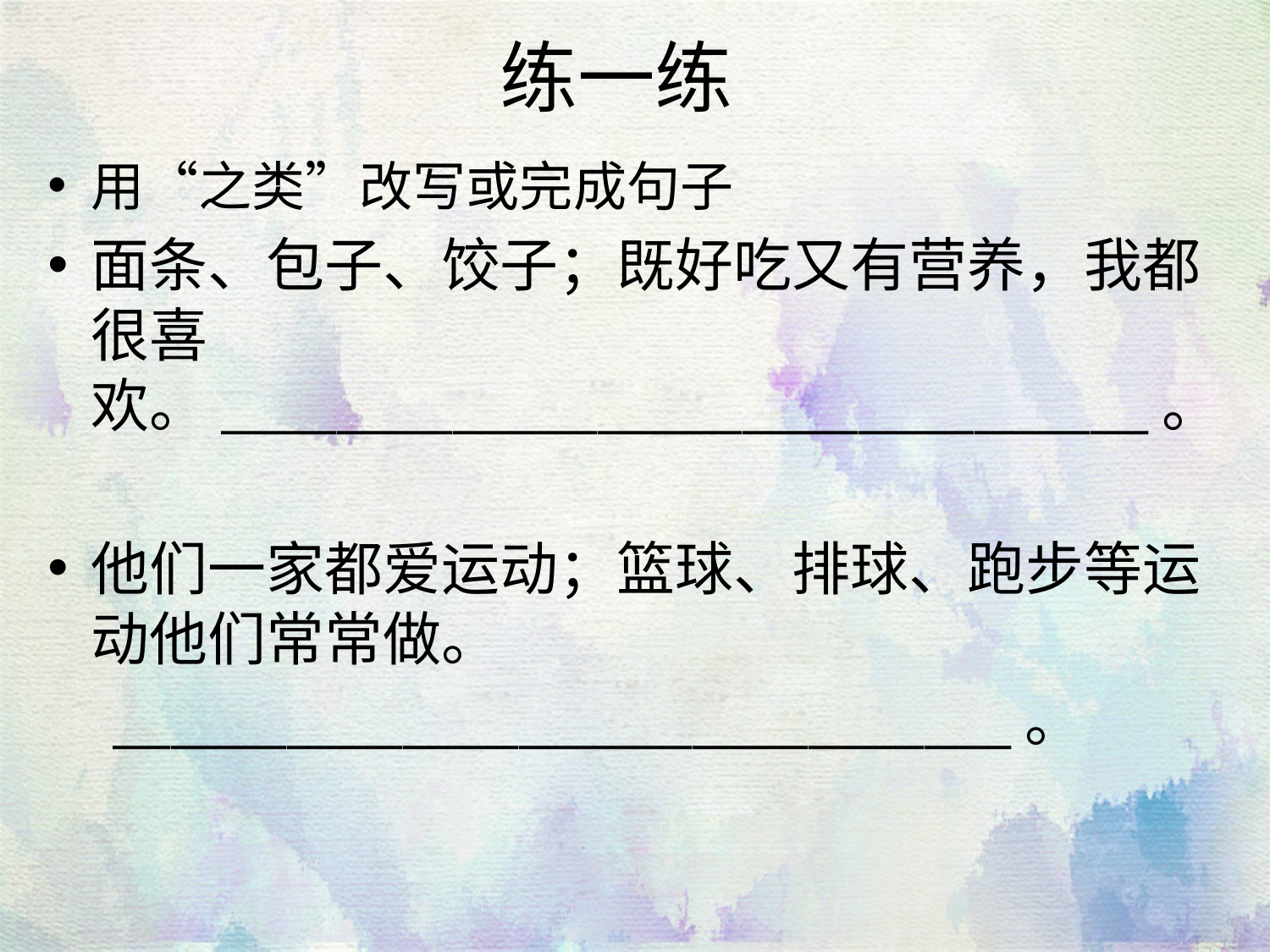

# 练一练
用“之类”改写或完成句子
面条、包子、饺子；既好吃又有营养，我都很喜欢。________________________________。

他们一家都爱运动；篮球、排球、跑步等运动他们常常做。
     _______________________________。